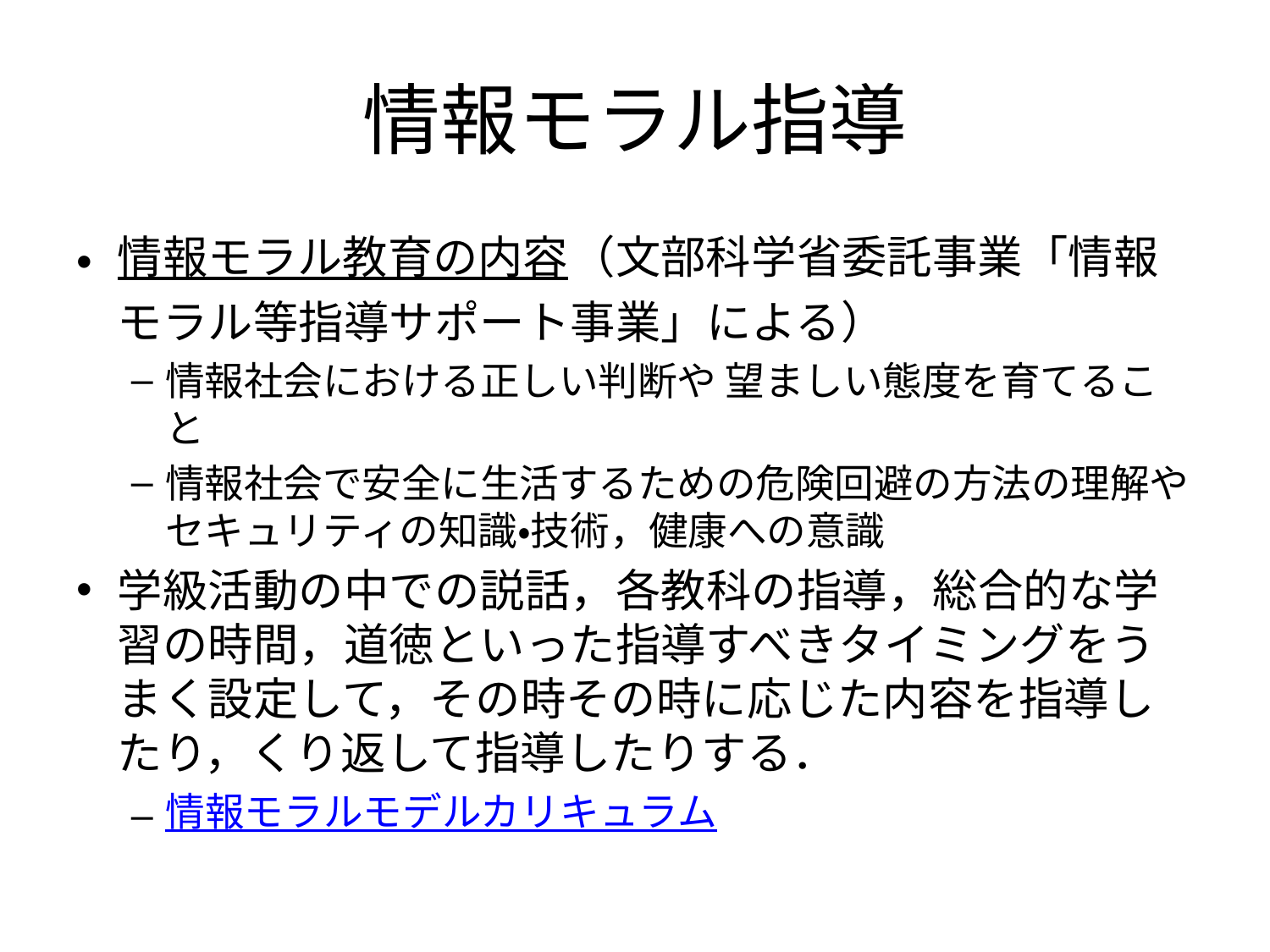

# 情報モラル指導
情報モラル教育の内容（文部科学省委託事業「情報モラル等指導サポート事業」による）
情報社会における正しい判断や 望ましい態度を育てること
情報社会で安全に生活するための危険回避の方法の理解やセキュリティの知識・技術，健康への意識
学級活動の中での説話，各教科の指導，総合的な学習の時間，道徳といった指導すべきタイミングをうまく設定して，その時その時に応じた内容を指導したり，くり返して指導したりする．
情報モラルモデルカリキュラム